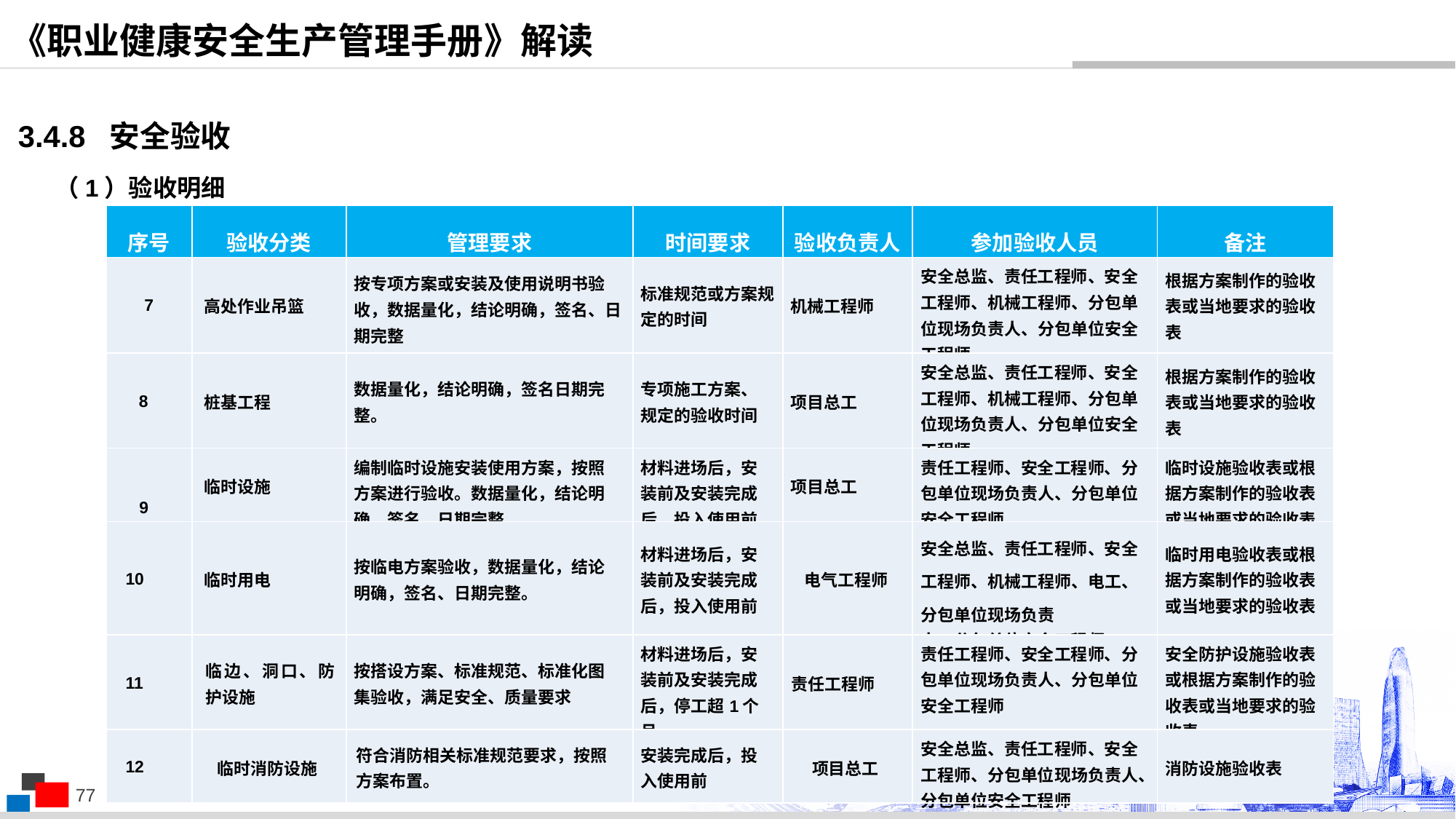

《职业健康安全生产管理手册》解读
3.4.8  安全验收
（1）验收明细
| 序号 | 验收分类 | 管理要求 | 时间要求 | 验收负责人 | 参加验收人员 | 备注 |
| --- | --- | --- | --- | --- | --- | --- |
| 7 | 高处作业吊篮 | 按专项方案或安装及使用说明书验 收，数据量化，结论明确，签名、日期完整 | 标准规范或方案规定的时间 | 机械工程师 | 安全总监、责任工程师、安全工程师、机械工程师、分包单位现场负责人、分包单位安全工程师 | 根据方案制作的验收表或当地要求的验收表 |
| 8 | 桩基工程 | 数据量化，结论明确，签名日期完整。 | 专项施工方案、规定的验收时间 | 项目总工 | 安全总监、责任工程师、安全工程师、机械工程师、分包单位现场负责人、分包单位安全工程师 | 根据方案制作的验收表或当地要求的验收表 |
| 9 | 临时设施 | 编制临时设施安装使用方案，按照方案进行验收。数据量化，结论明确，签名、日期完整。 | 材料进场后，安装前及安装完成后，投入使用前 | 项目总工 | 责任工程师、安全工程师、分包单位现场负责人、分包单位安全工程师 | 临时设施验收表或根据方案制作的验收表或当地要求的验收表 |
| 10 | 临时用电 | 按临电方案验收，数据量化，结论明确，签名、日期完整。 | 材料进场后，安装前及安装完成后，投入使用前 | 电气工程师 | 安全总监、责任工程师、安全工程师、机械工程师、电工、分包单位现场负责 人、分包单位安全工程师 | 临时用电验收表或根据方案制作的验收表或当地要求的验收表 |
| 11 | 临边、洞口、防护设施 | 按搭设方案、标准规范、标准化图集验收，满足安全、质量要求 | 材料进场后，安装前及安装完成后，停工超1个月 | 责任工程师 | 责任工程师、安全工程师、分包单位现场负责人、分包单位安全工程师 | 安全防护设施验收表或根据方案制作的验收表或当地要求的验收表 |
| 12 | 临时消防设施 | 符合消防相关标准规范要求，按照方案布置。 | 安装完成后，投入使用前 | 项目总工 | 安全总监、责任工程师、安全工程师、分包单位现场负责人、分包单位安全工程师 | 消防设施验收表 |